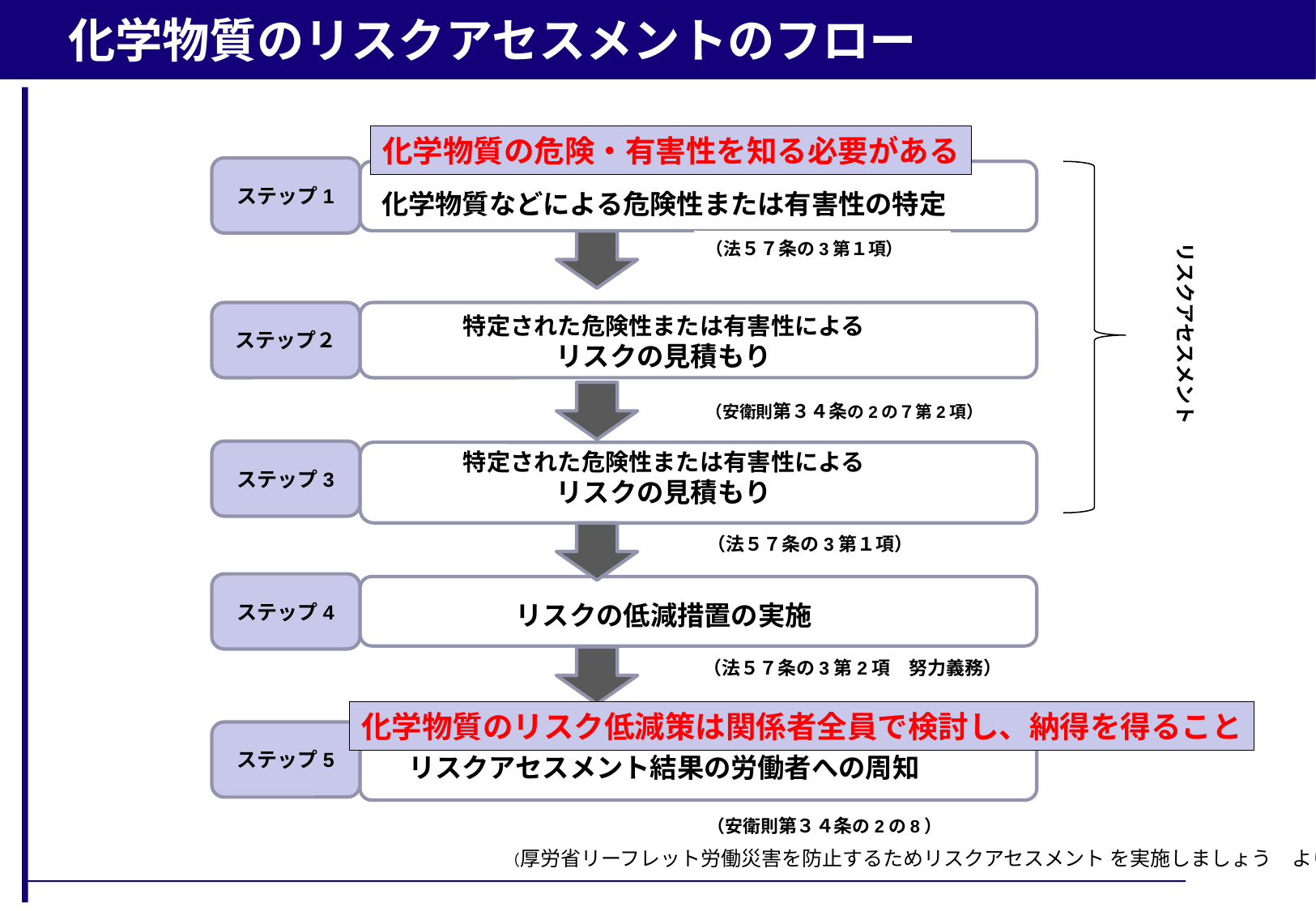

化学物質のリスクアセスメントのフロー
化学物質の危険・有害性を知る必要がある
ステップ1

化学物質などによる危険性または有害性の特定
リスクアセスメント

（法５７条の3第１項）
ステップ２

特定された危険性または有害性による
リスクの見積もり

（安衛則第３４条の2の７第2項）
特定された危険性または有害性による
リスクの見積もり
ステップ3

（法５７条の3第１項）
ステップ4

リスクの低減措置の実施

（法５７条の3第2項　努力義務）
化学物質のリスク低減策は関係者全員で検討し、納得を得ること
ステップ5

リスクアセスメント結果の労働者への周知
（安衛則第３４条の2の8）
　（厚労省リーフレット労働災害を防止するためリスクアセスメント を実施しましょう　より）